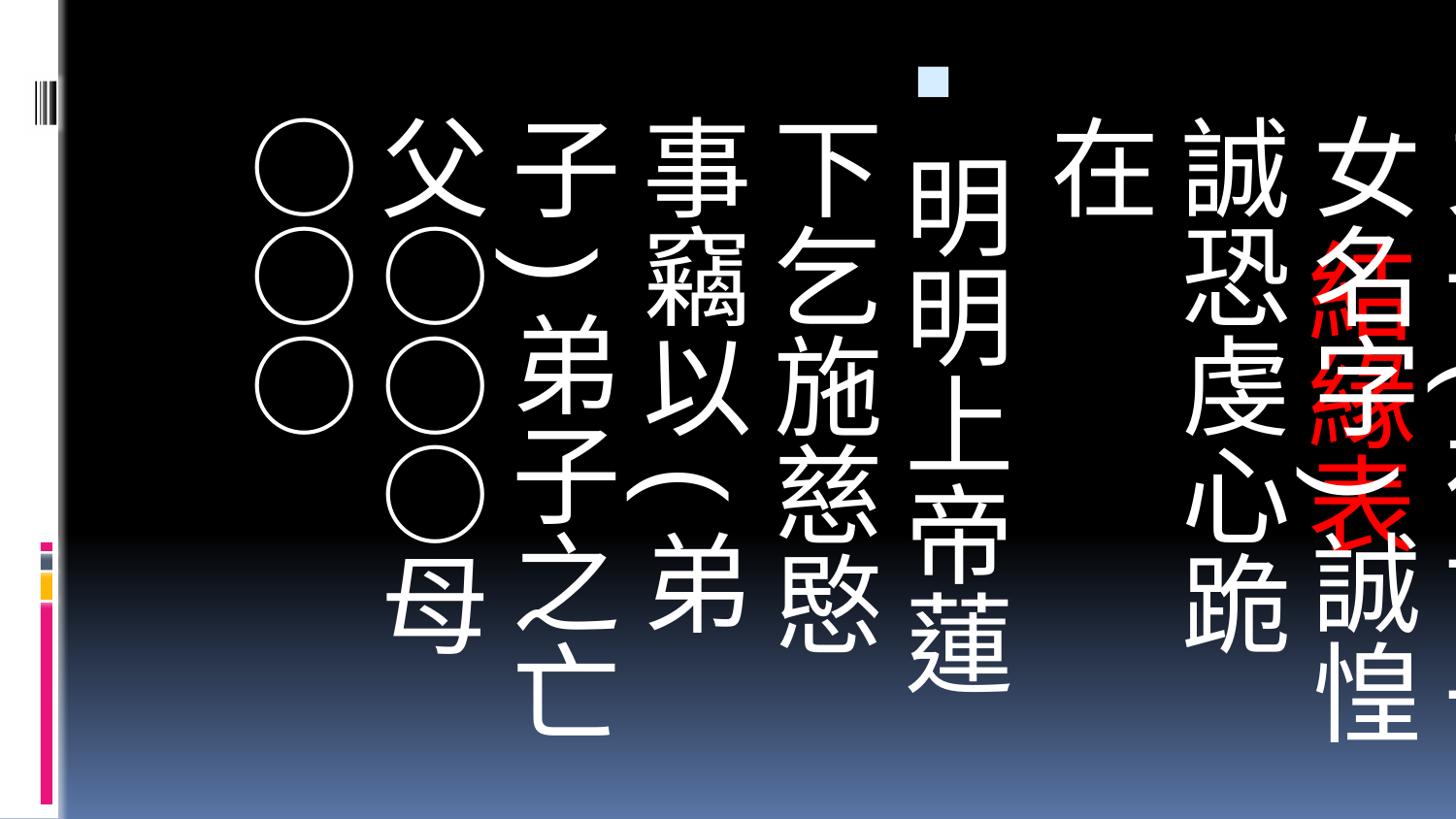

表文呈奏
弟子(在世子女名字)誠惶誠恐虔心跪在
明明上帝蓮下乞施慈愍事竊以(弟子)弟子之亡父○○○母○○○
# 結緣表